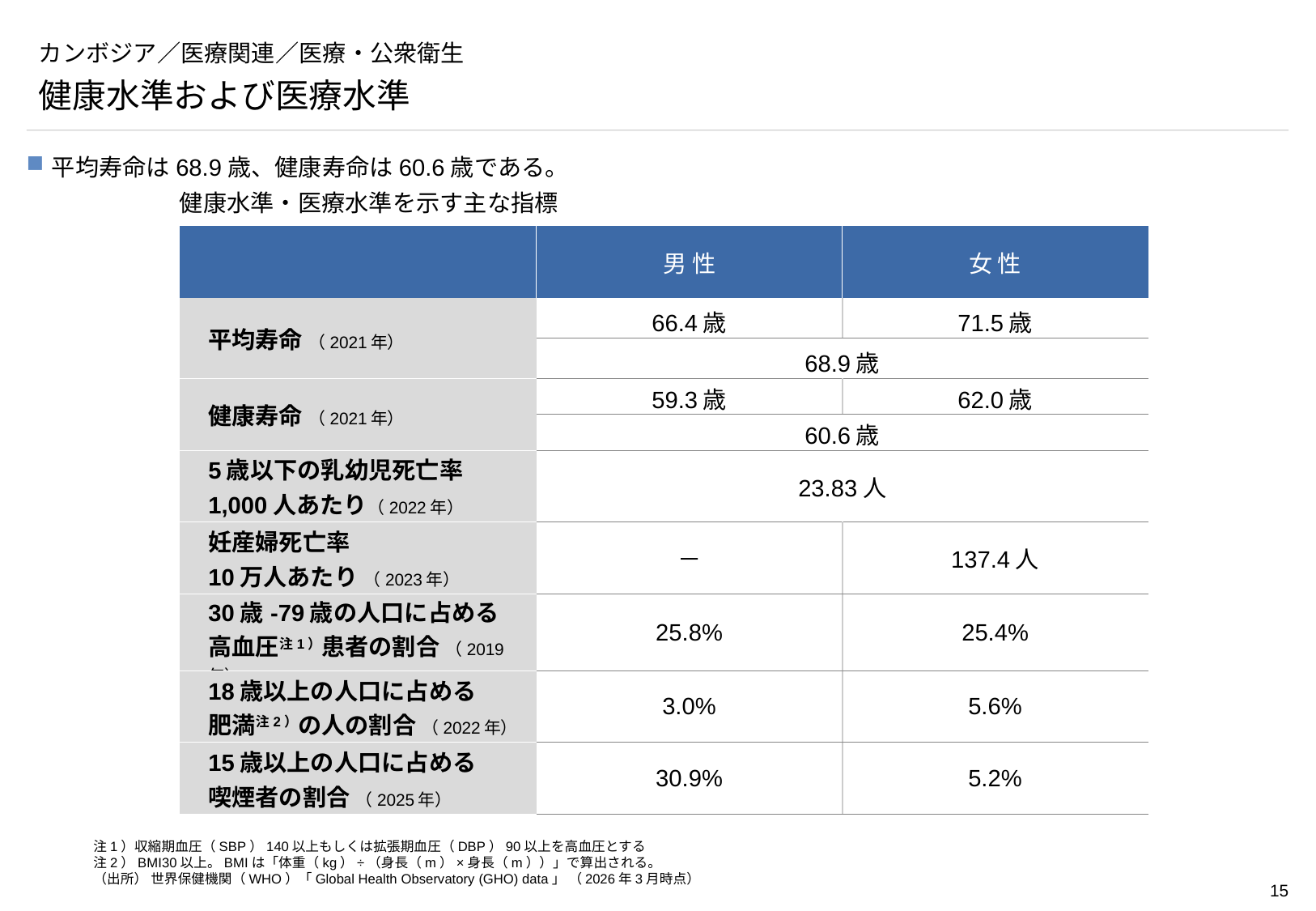

# カンボジア／医療関連／医療・公衆衛生
健康水準および医療水準
平均寿命は68.9歳、健康寿命は60.6歳である。
健康水準・医療水準を示す主な指標
|  | 男 性 | 女 性 |
| --- | --- | --- |
| 平均寿命 （2021年） | 66.4歳 | 71.5歳 |
|  | 68.9歳 |  |
| 健康寿命 （2021年） | 59.3歳 | 62.0歳 |
|  | 60.6歳 |  |
| 5歳以下の乳幼児死亡率 1,000人あたり（2022年） | 23.83人 |  |
| 妊産婦死亡率 10万人あたり （2023年） | － | 137.4人 |
| 30歳-79歳の人口に占める 高血圧注1）患者の割合 （2019年） | 25.8% | 25.4% |
| 18歳以上の人口に占める 肥満注2）の人の割合 （2022年） | 3.0% | 5.6% |
| 15歳以上の人口に占める 喫煙者の割合 （2025年） | 30.9% | 5.2% |
注1）収縮期血圧（SBP）140以上もしくは拡張期血圧（DBP）90以上を高血圧とする
注2）BMI30以上。BMIは「体重（kg）÷（身長（m）×身長（m））」で算出される。
（出所） 世界保健機関（WHO）「Global Health Observatory (GHO) data」 （2026年3月時点）